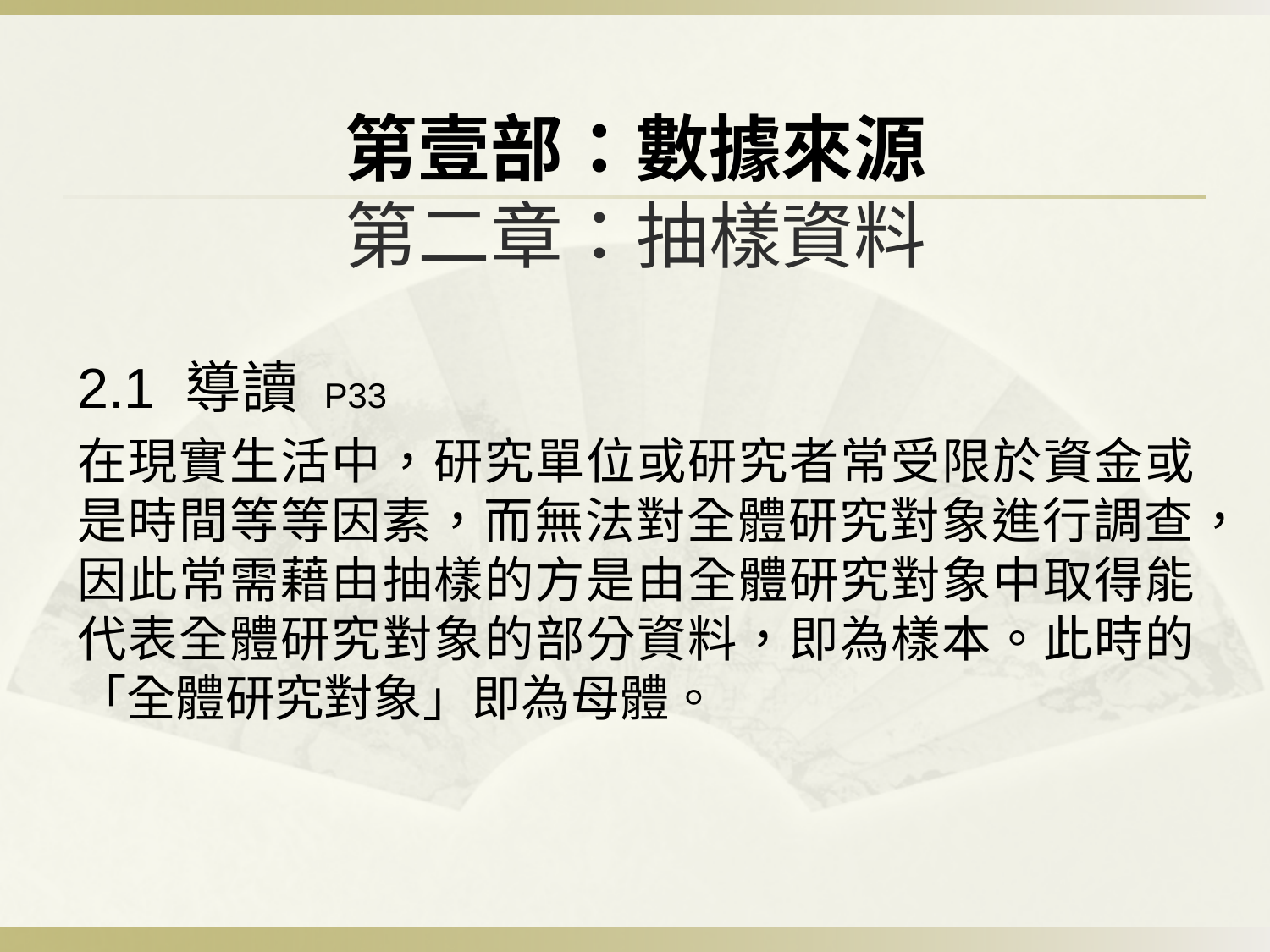

# 第壹部：數據來源 第二章：抽樣資料
2.1 導讀 P33
在現實生活中，研究單位或研究者常受限於資金或是時間等等因素，而無法對全體研究對象進行調查，因此常需藉由抽樣的方是由全體研究對象中取得能代表全體研究對象的部分資料，即為樣本。此時的「全體研究對象」即為母體。